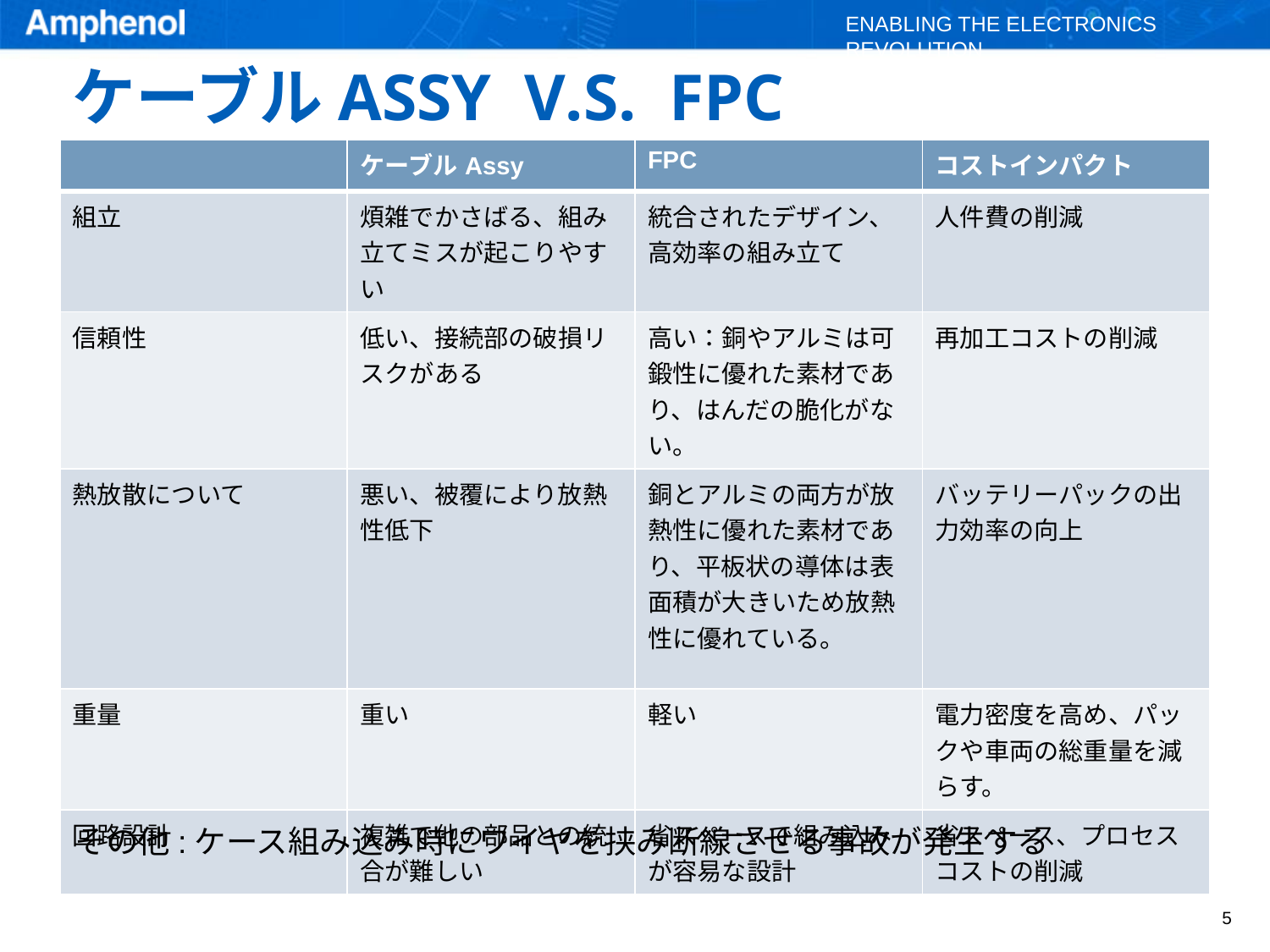

# ケーブルASSY  V.S.  FPC
|  | ケーブルAssy | FPC | コストインパクト |
| --- | --- | --- | --- |
| 組立 | 煩雑でかさばる、組み立てミスが起こりやすい | 統合されたデザイン、高効率の組み立て | 人件費の削減 |
| 信頼性 | 低い、接続部の破損リスクがある | 高い：銅やアルミは可鍛性に優れた素材であり、はんだの脆化がない。 | 再加工コストの削減 |
| 熱放散について | 悪い、被覆により放熱性低下 | 銅とアルミの両方が放熱性に優れた素材であり、平板状の導体は表面積が大きいため放熱性に優れている。 | バッテリーパックの出力効率の向上 |
| 重量 | 重い | 軽い | 電力密度を高め、パックや車両の総重量を減らす。 |
| 回路設計 | 複雑で他の部品との統合が難しい | 省スペースで組み込みが容易な設計 | 省スペース、プロセスコストの削減 |
その他:ケース組み込み時にワイヤを挟み断線させる事故が発生する